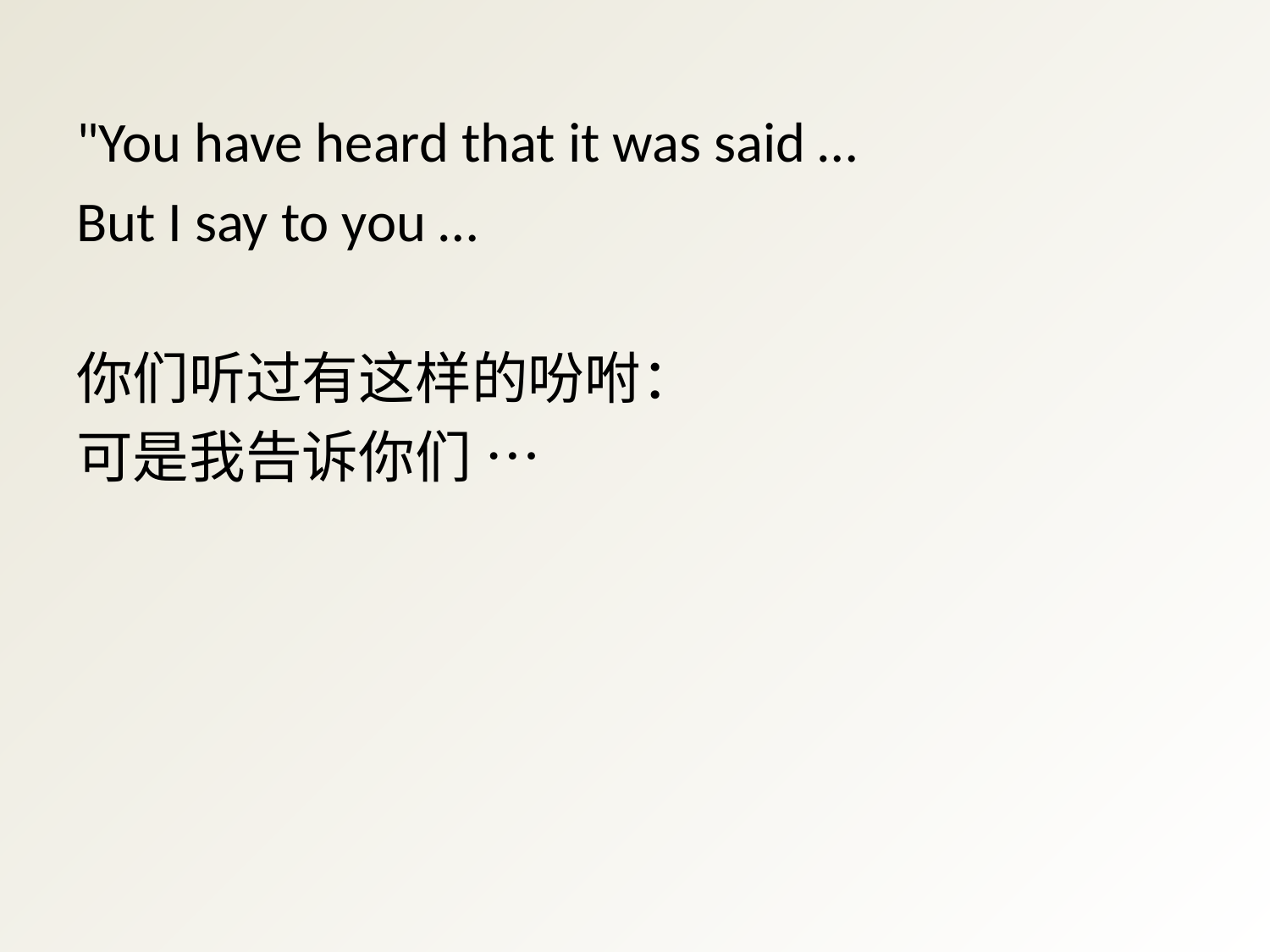

"You have heard that it was said …
But I say to you …

你们听过有这样的吩咐：
可是我告诉你们 …